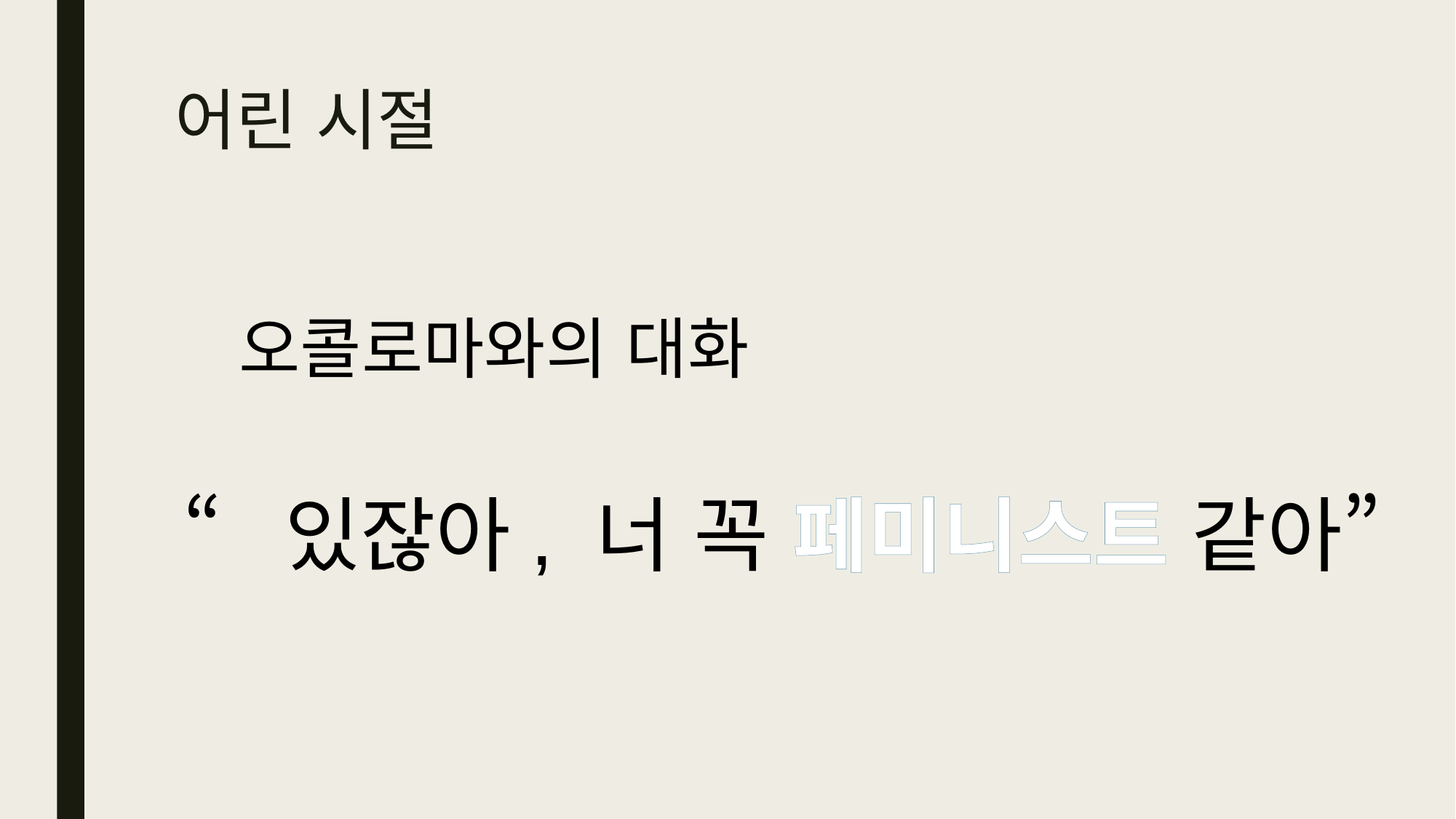

# 어린 시절
오콜로마와의 대화
“있잖아, 너 꼭 페미니스트 같아”